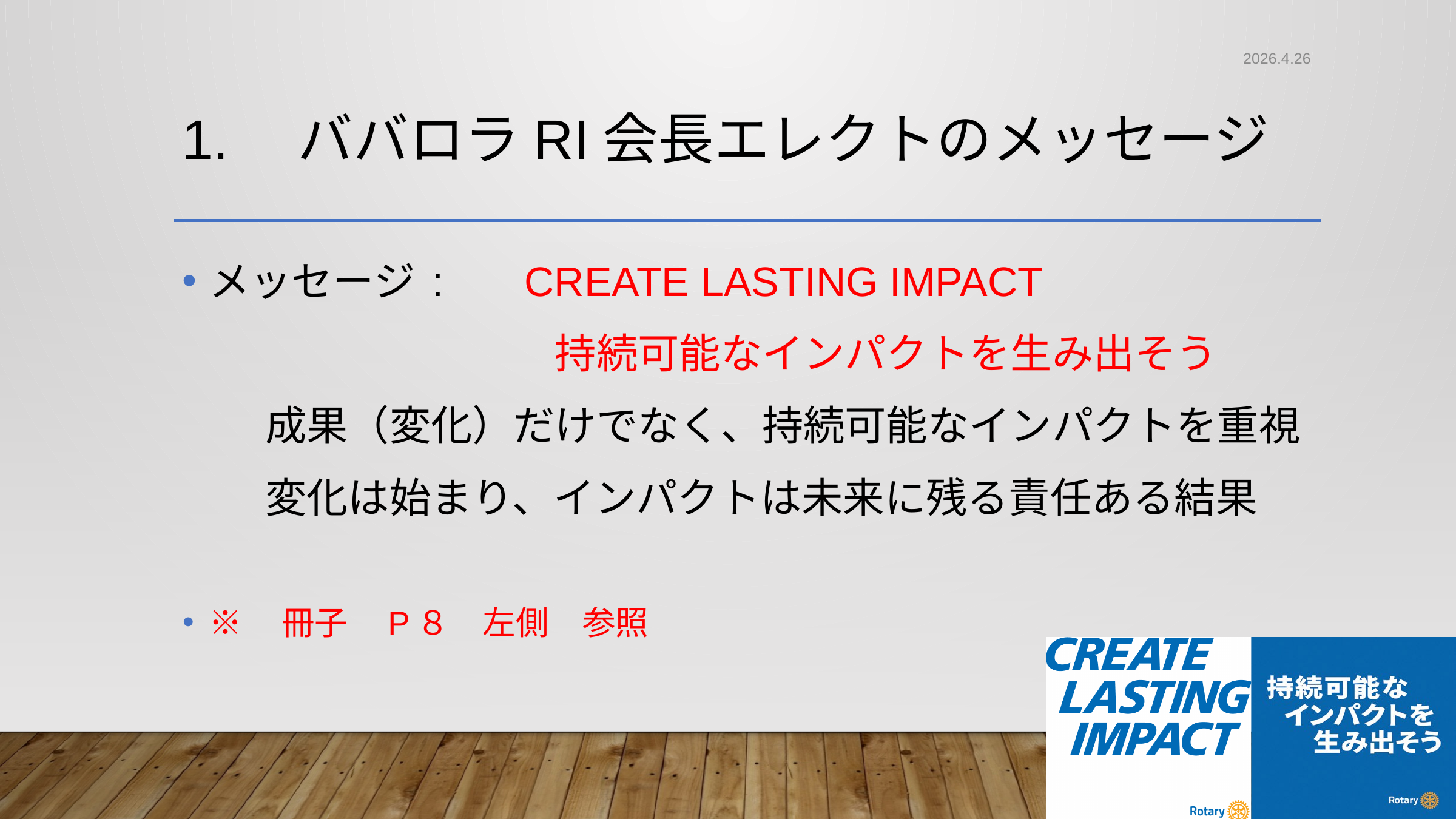

2026.4.26
# 1.　ババロラRI会長エレクトのメッセージ
メッセージ :  　CREATE LASTING IMPACT
　　　　　　　　　持続可能なインパクトを生み出そう
　　成果（変化）だけでなく、持続可能なインパクトを重視
　　変化は始まり、インパクトは未来に残る責任ある結果

※　冊子　P８　左側　参照